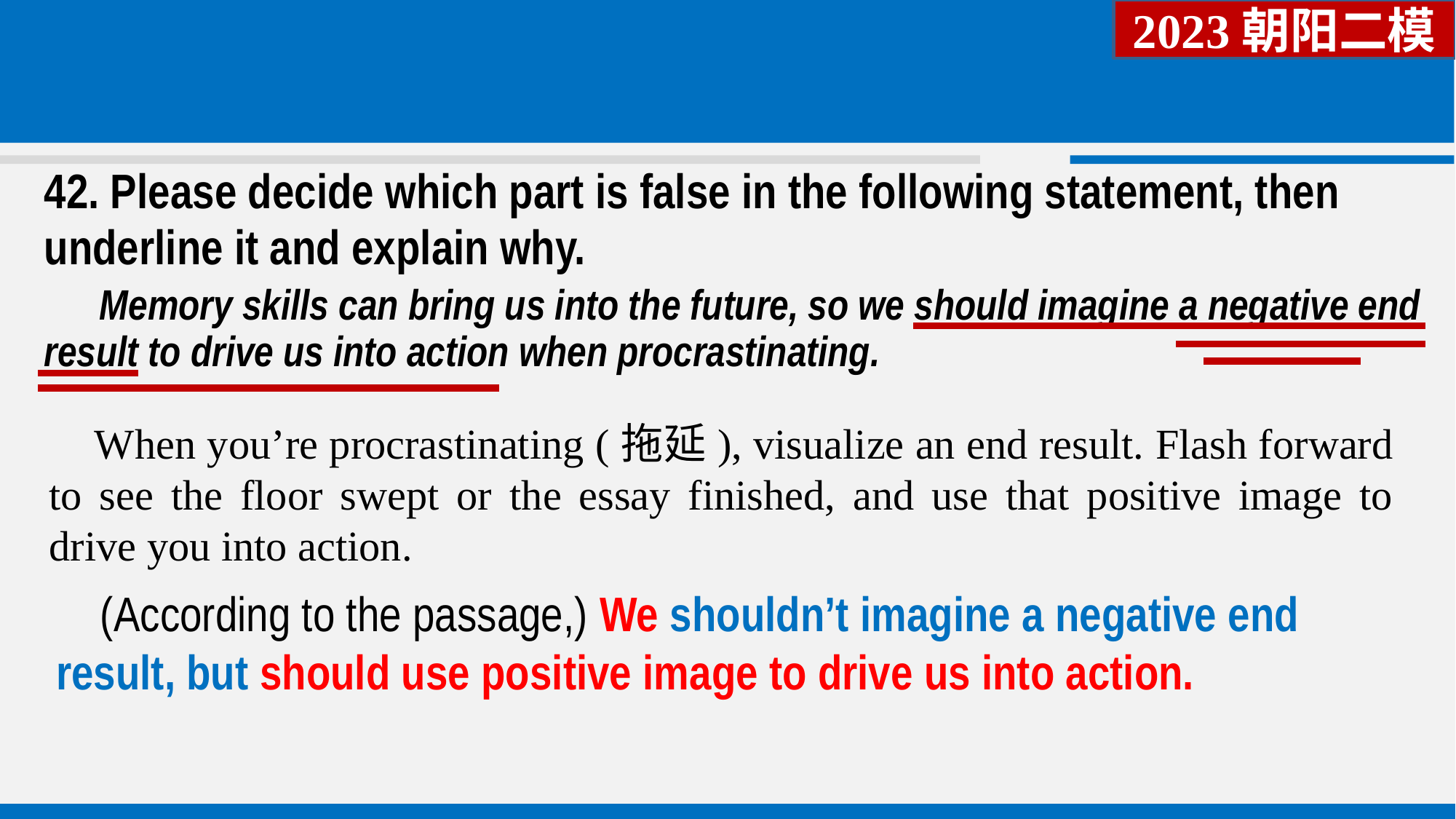

2023朝阳二模
42. Please decide which part is false in the following statement, then underline it and explain why.
     Memory skills can bring us into the future, so we should imagine a negative end result to drive us into action when procrastinating.

    When you’re procrastinating (拖延), visualize an end result. Flash forward to see the floor swept or the essay finished, and use that positive image to drive you into action.
    (According to the passage,) We shouldn’t imagine a negative end result, but should use positive image to drive us into action.